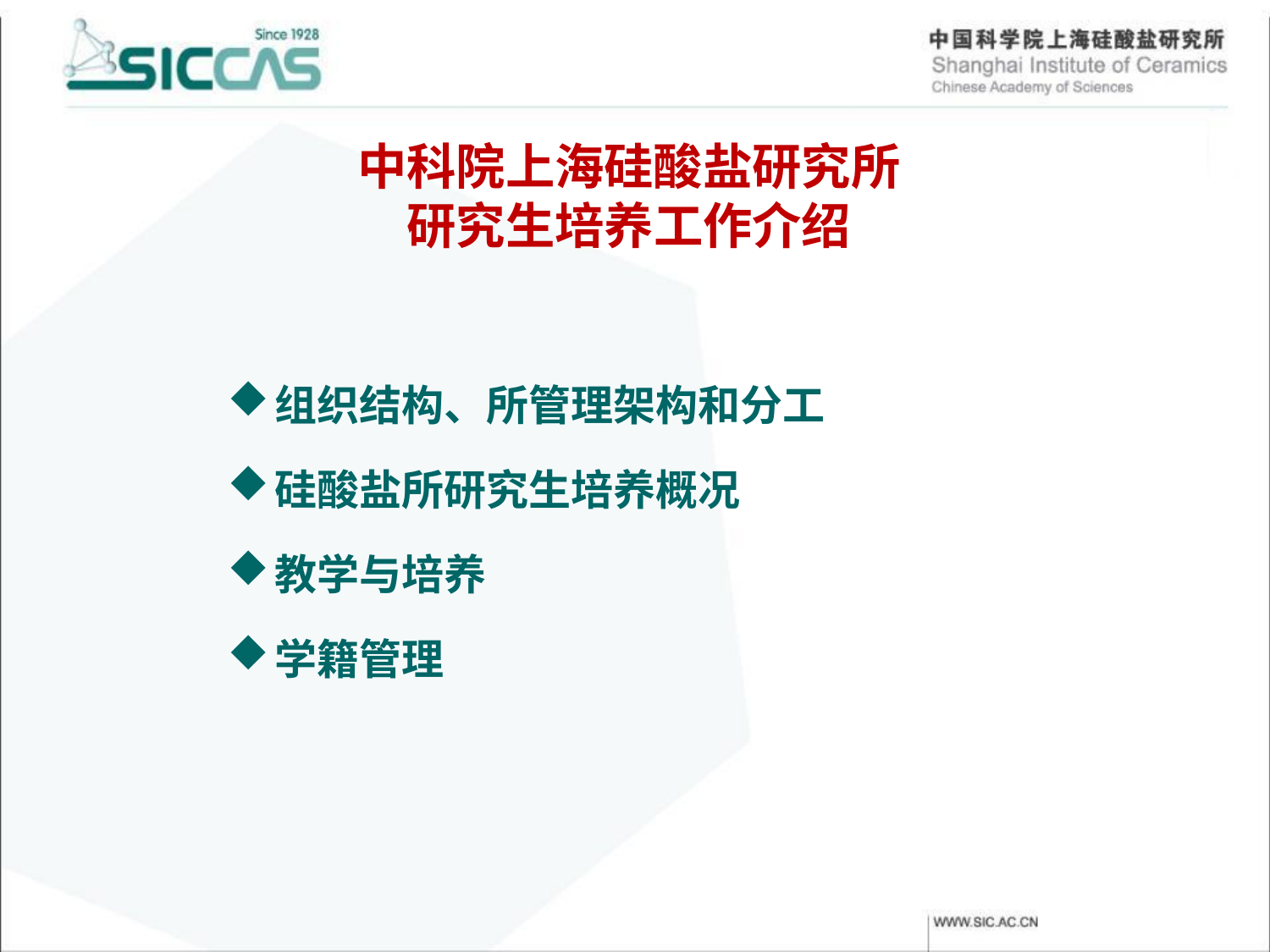

中科院上海硅酸盐研究所
研究生培养工作介绍
组织结构、所管理架构和分工
硅酸盐所研究生培养概况
教学与培养
学籍管理